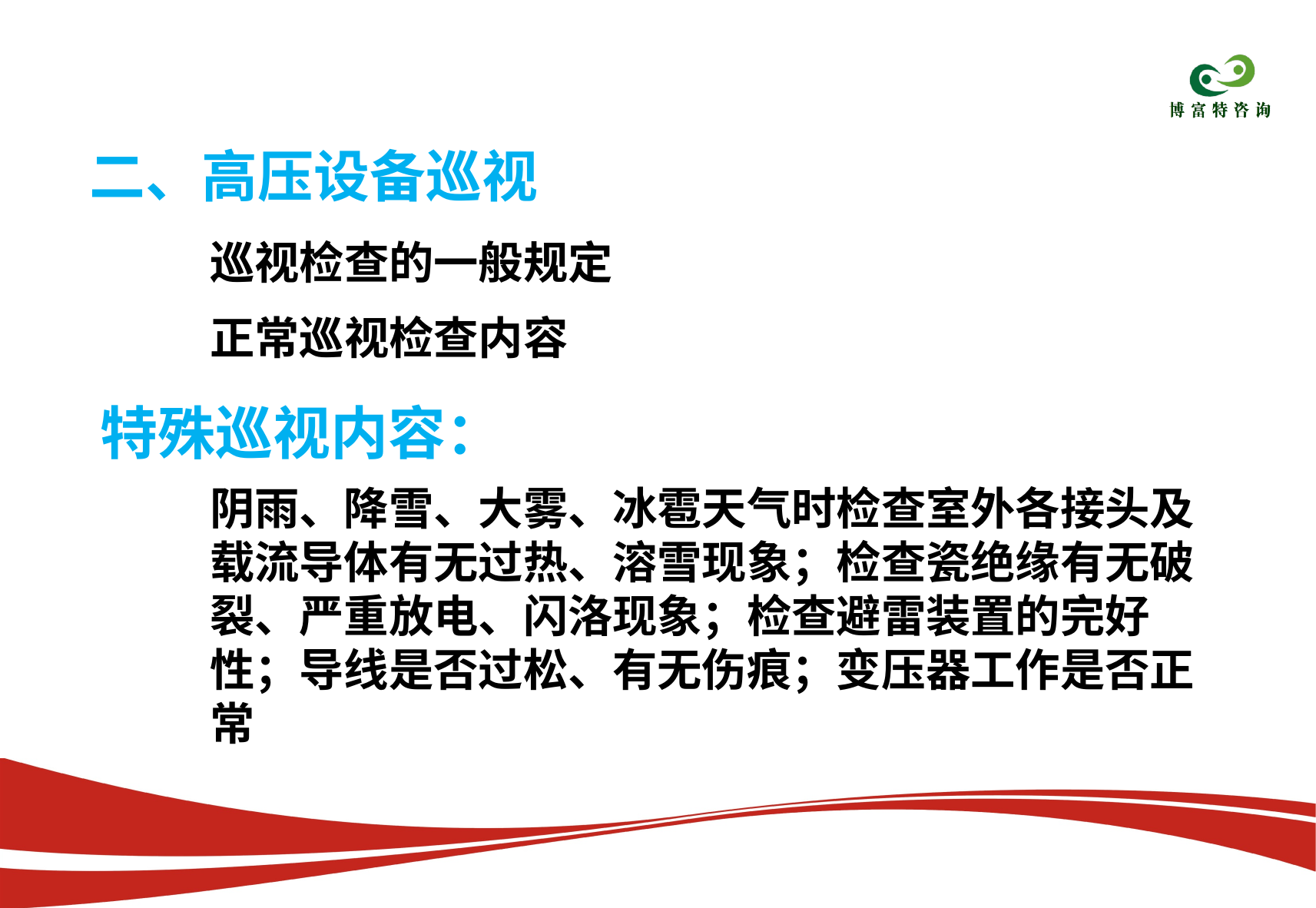

48
二、高压设备巡视
巡视检查的一般规定
正常巡视检查内容
特殊巡视内容：
阴雨、降雪、大雾、冰雹天气时检查室外各接头及载流导体有无过热、溶雪现象；检查瓷绝缘有无破裂、严重放电、闪洛现象；检查避雷装置的完好性；导线是否过松、有无伤痕；变压器工作是否正常